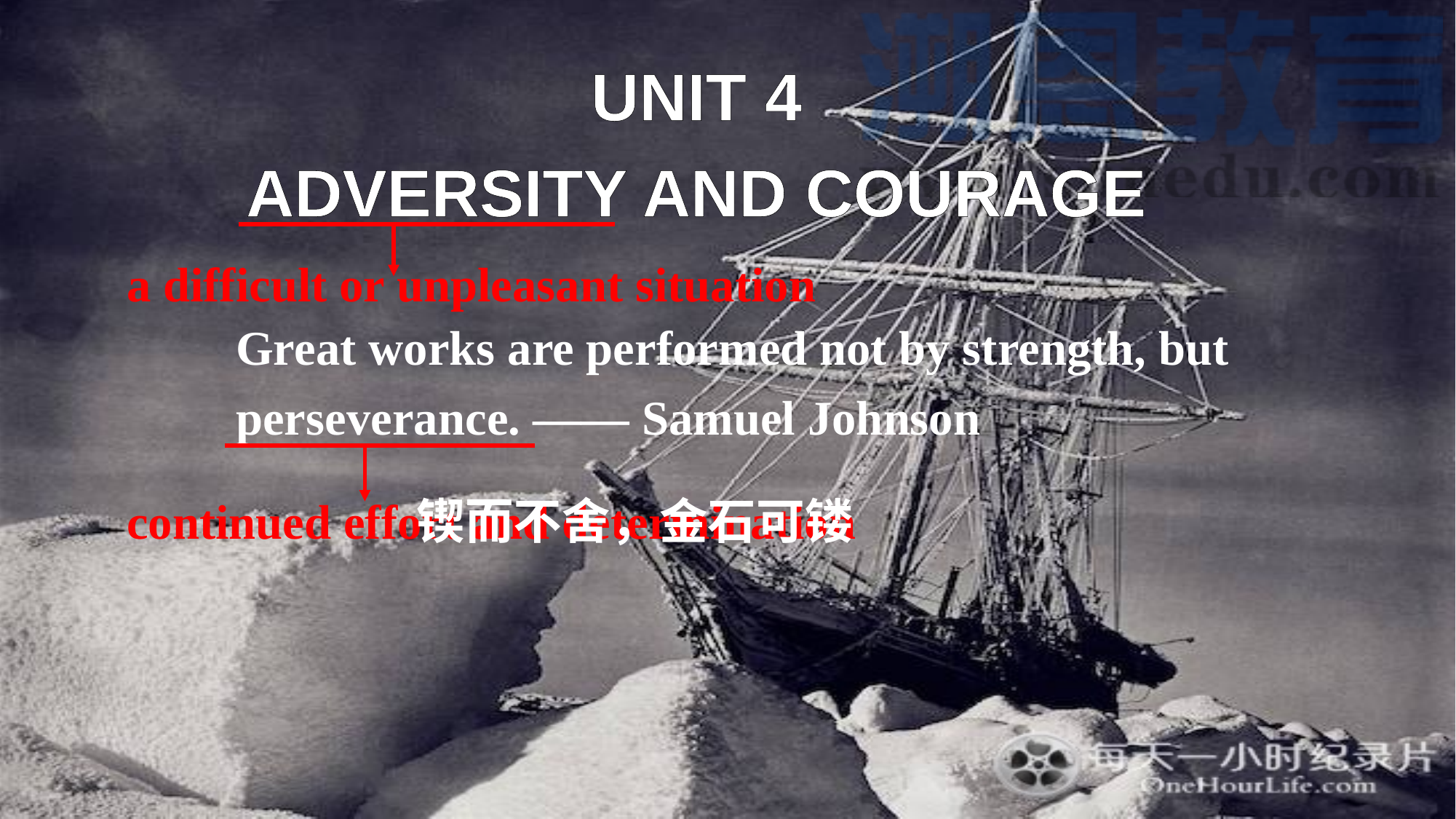

UNIT 4
ADVERSITY AND COURAGE
a difficult or unpleasant situation
Great works are performed not by strength, but perseverance. —— Samuel Johnson
continued effort and determination
锲而不舍，金石可镂